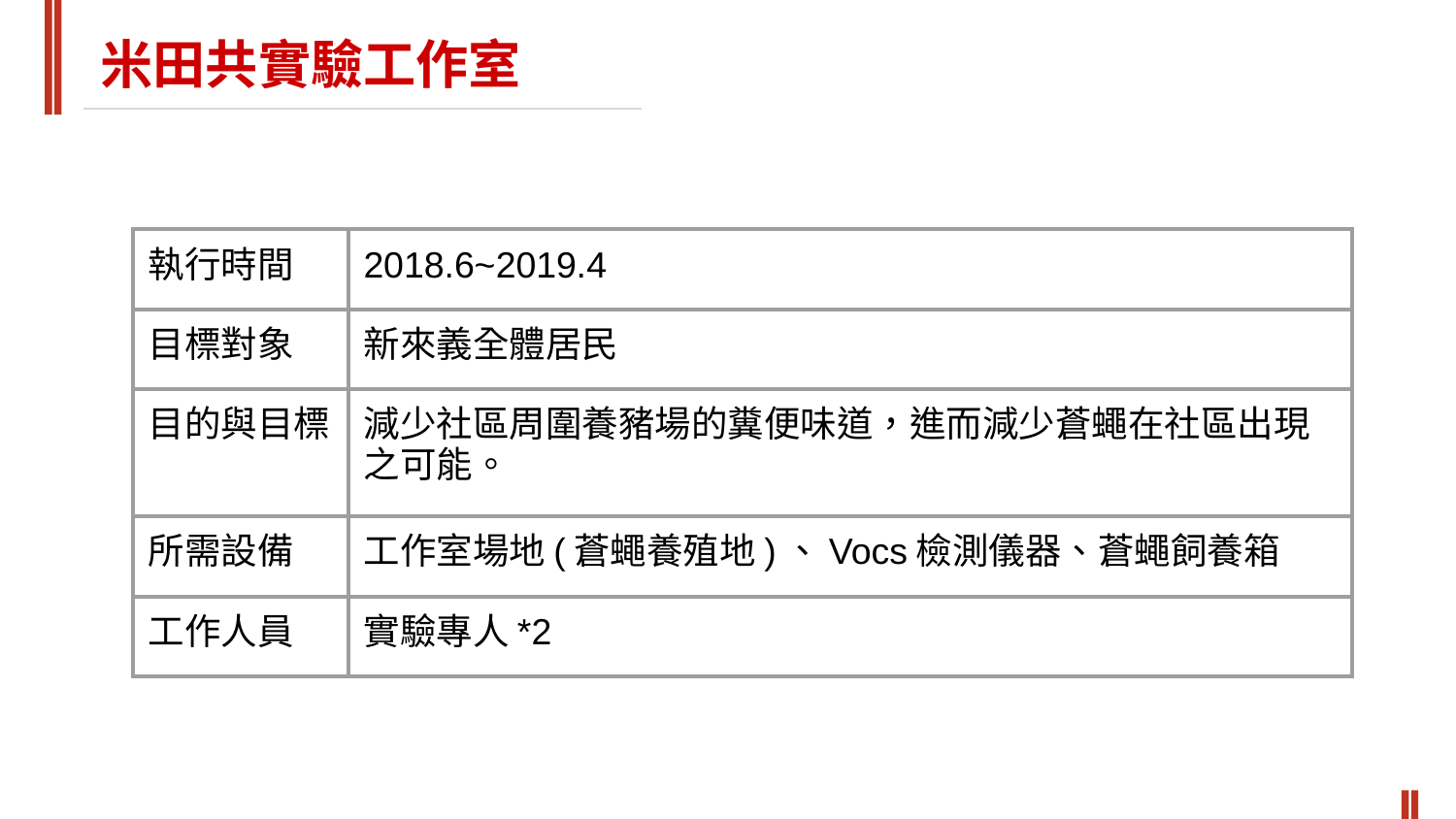

米田共實驗工作室
| 執行時間 | 2018.6~2019.4 |
| --- | --- |
| 目標對象 | 新來義全體居民 |
| 目的與目標 | 減少社區周圍養豬場的糞便味道，進而減少蒼蠅在社區出現之可能。 |
| 所需設備 | 工作室場地(蒼蠅養殖地)、Vocs檢測儀器、蒼蠅飼養箱 |
| 工作人員 | 實驗專人\*2 |